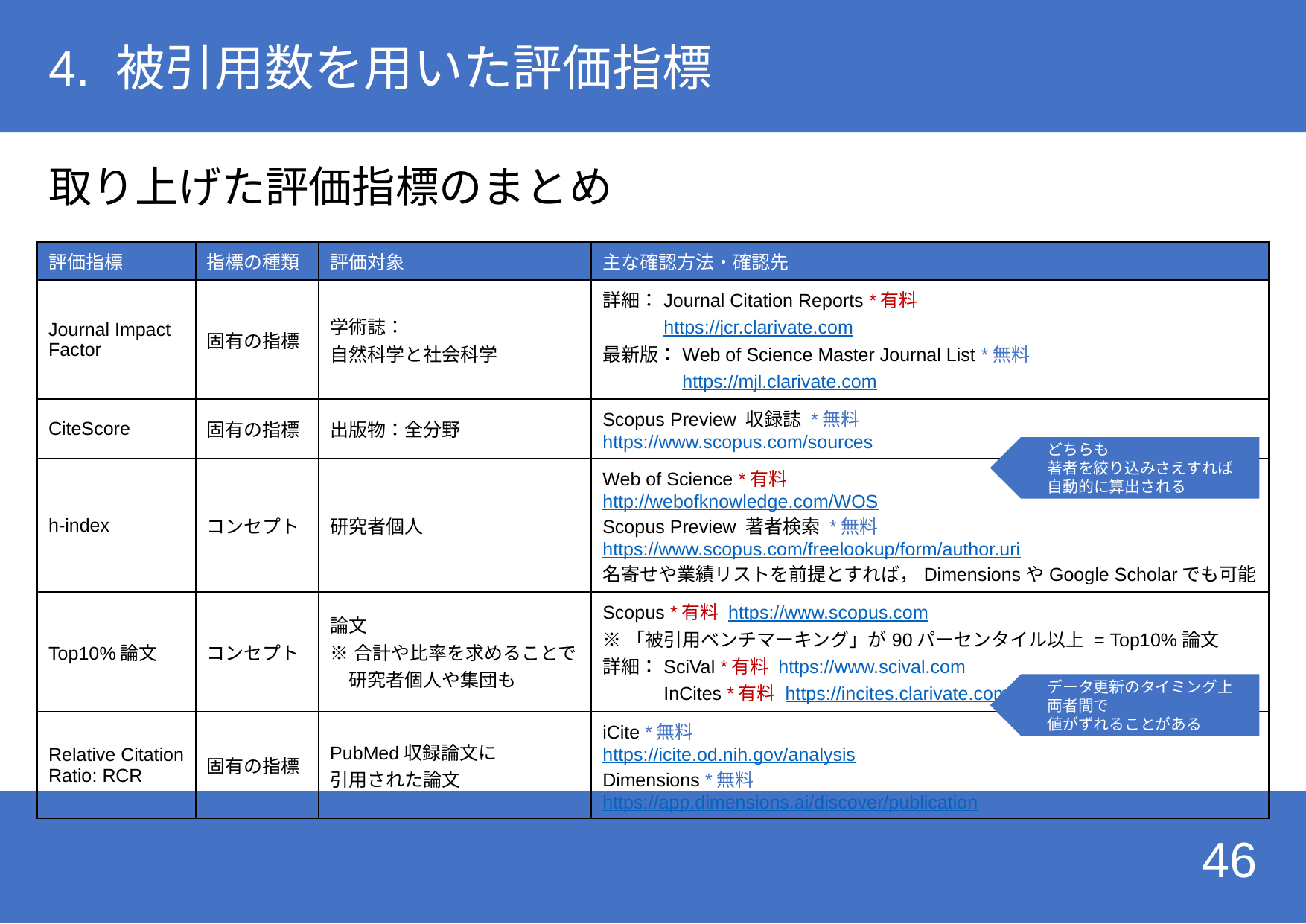

# 4. 被引用数を用いた評価指標
取り上げた評価指標のまとめ

| 評価指標 | 指標の種類 | 評価対象 | 主な確認方法・確認先 |
| --- | --- | --- | --- |
| Journal Impact Factor | 固有の指標 | 学術誌： 自然科学と社会科学 | 詳細：Journal Citation Reports \*有料 　　　https://jcr.clarivate.com 最新版：Web of Science Master Journal List \*無料 　　　　https://mjl.clarivate.com |
| CiteScore | 固有の指標 | 出版物：全分野 | Scopus Preview 収録誌 \*無料 https://www.scopus.com/sources |
| h-index | コンセプト | 研究者個人 | Web of Science \*有料 http://webofknowledge.com/WOS Scopus Preview 著者検索 \*無料 https://www.scopus.com/freelookup/form/author.uri 名寄せや業績リストを前提とすれば，DimensionsやGoogle Scholarでも可能 |
| Top10%論文 | コンセプト | 論文 ※合計や比率を求めることで 　研究者個人や集団も | Scopus \*有料 https://www.scopus.com ※「被引用ベンチマーキング」が90パーセンタイル以上 = Top10%論文 詳細：SciVal \*有料 https://www.scival.com 　　　InCites \*有料 https://incites.clarivate.com |
| Relative Citation Ratio: RCR | 固有の指標 | PubMed収録論文に 引用された論文 | iCite \*無料 https://icite.od.nih.gov/analysis Dimensions \*無料 https://app.dimensions.ai/discover/publication |
　　どちらも
　　著者を絞り込みさえすれば
　　自動的に算出される
　　データ更新のタイミング上
　　両者間で
　　値がずれることがある
46